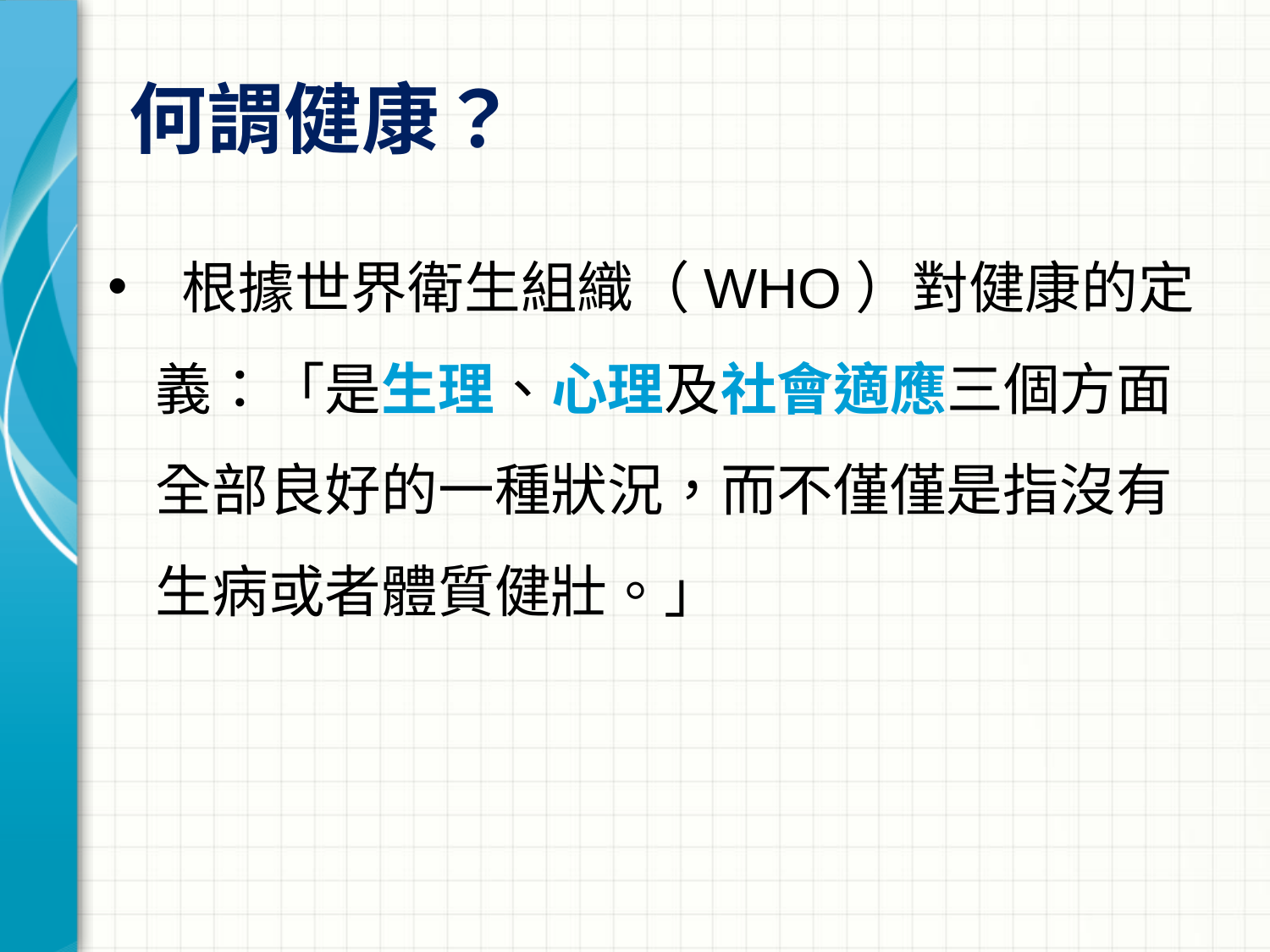

# 何謂健康？
 根據世界衛生組織（WHO）對健康的定義：「是生理、心理及社會適應三個方面全部良好的一種狀況，而不僅僅是指沒有生病或者體質健壯。」